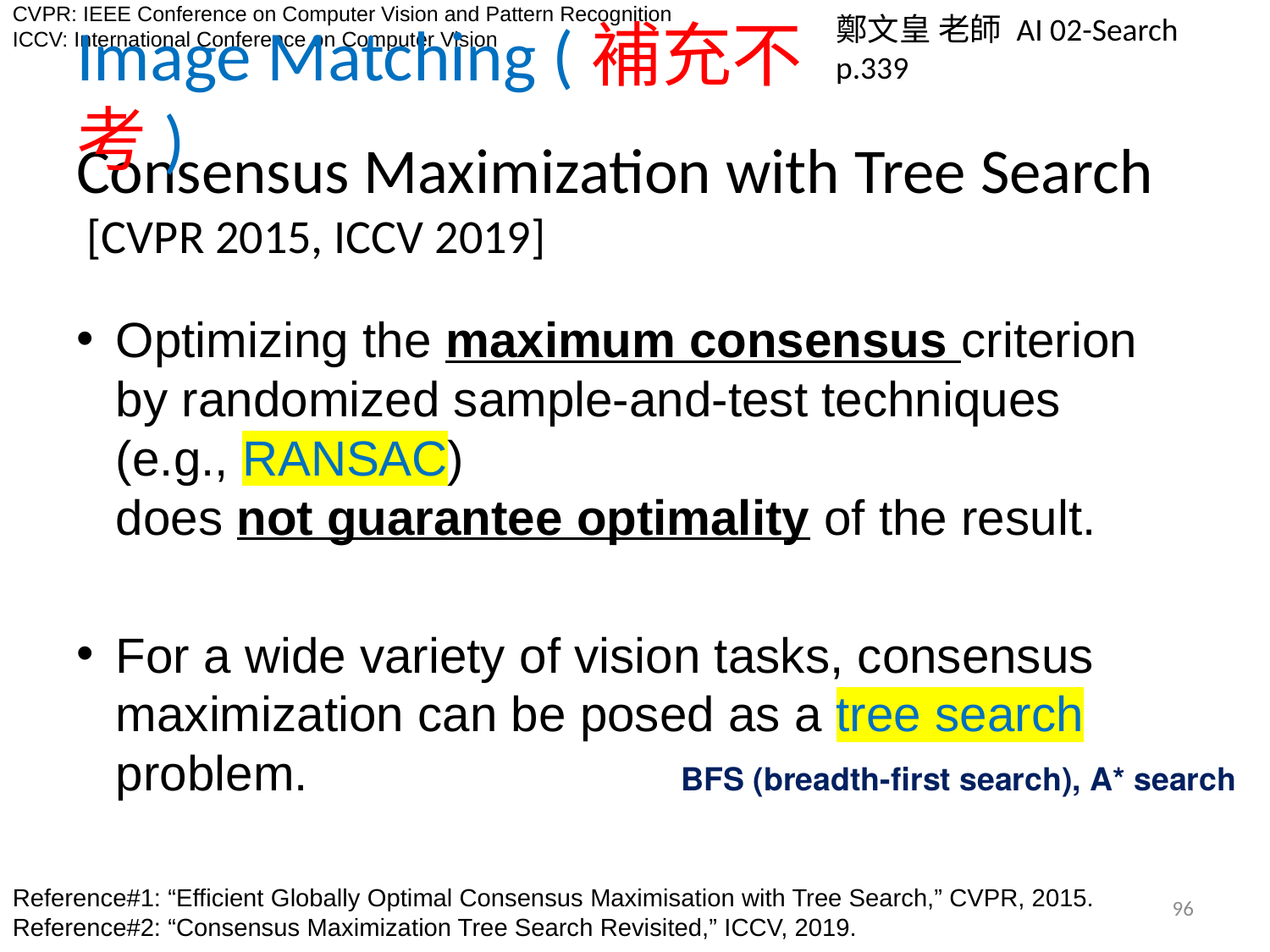

CVPR: IEEE Conference on Computer Vision and Pattern Recognition
ICCV: International Conference on Computer Vision
Image Matching (補充不考)
鄭文皇 老師 AI 02-Search p.339
# Consensus Maximization with Tree Search [CVPR 2015, ICCV 2019]
Optimizing the maximum consensus criterion by randomized sample-and-test techniques
(e.g., RANSAC)
does not guarantee optimality of the result.

For a wide variety of vision tasks, consensus maximization can be posed as a tree search problem.

BFS (breadth-first search), A* search
Reference#1: “Efficient Globally Optimal Consensus Maximisation with Tree Search,” CVPR, 2015. Reference#2: “Consensus Maximization Tree Search Revisited,” ICCV, 2019.
96